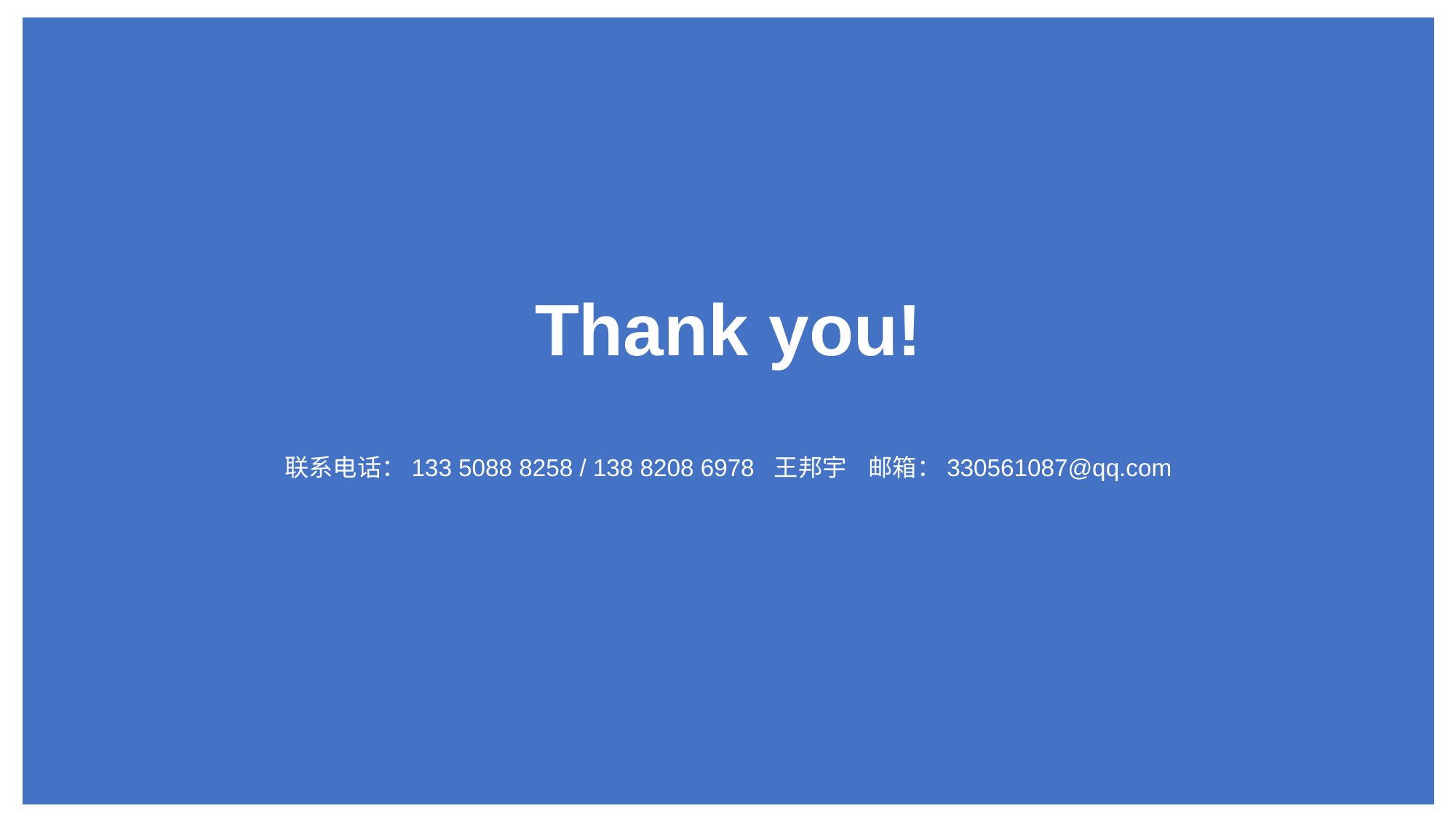

Thank you!
联系电话：133 5088 8258 / 138 8208 6978  王邦宇    邮箱：330561087@qq.com